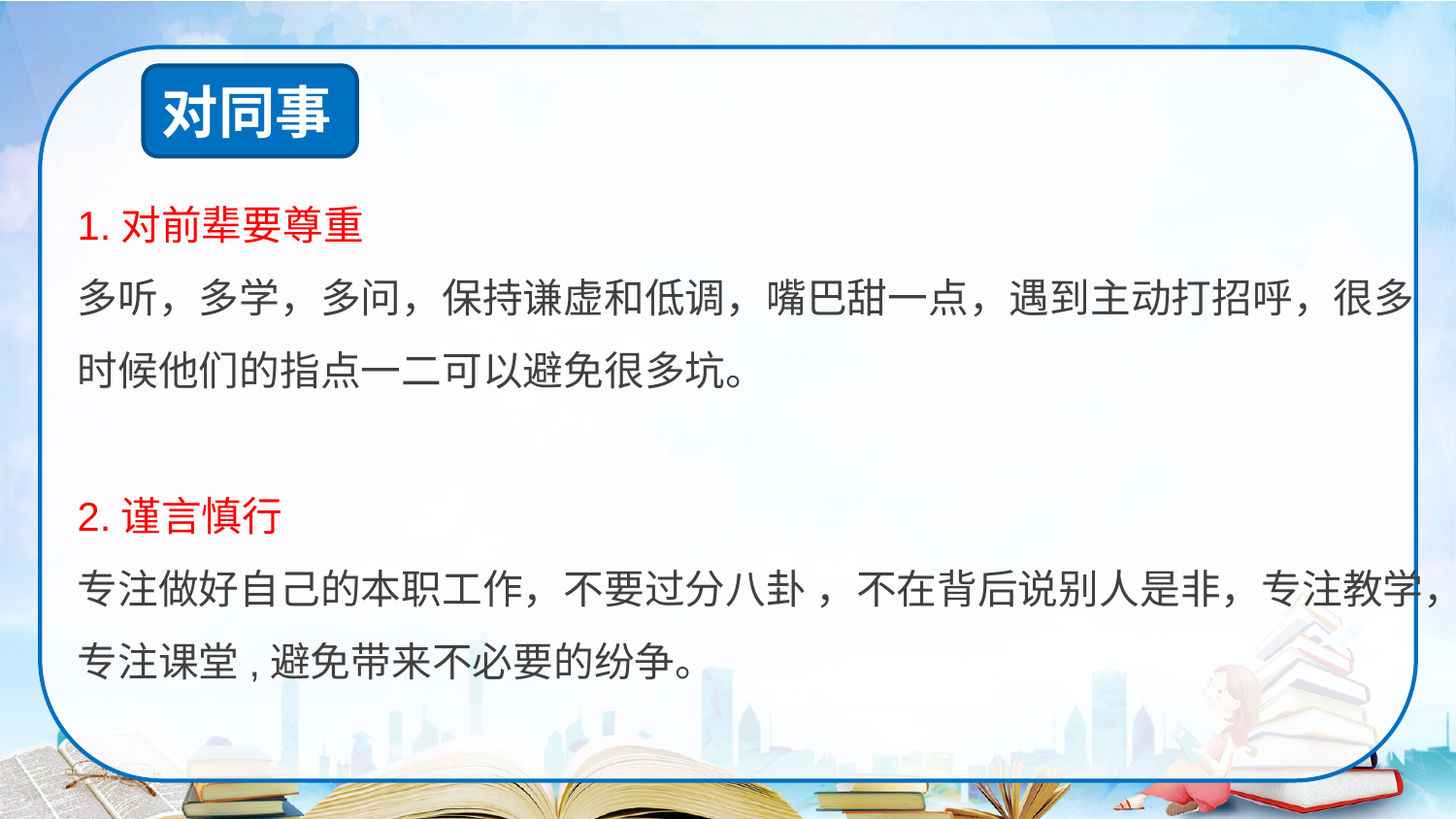

对同事
1.对前辈要尊重
多听，多学，多问，保持谦虚和低调，嘴巴甜一点，遇到主动打招呼，很多
时候他们的指点一二可以避免很多坑。

2.谨言慎行
专注做好自己的本职工作，不要过分八卦 ，不在背后说别人是非，专注教学，
专注课堂,避免带来不必要的纷争。